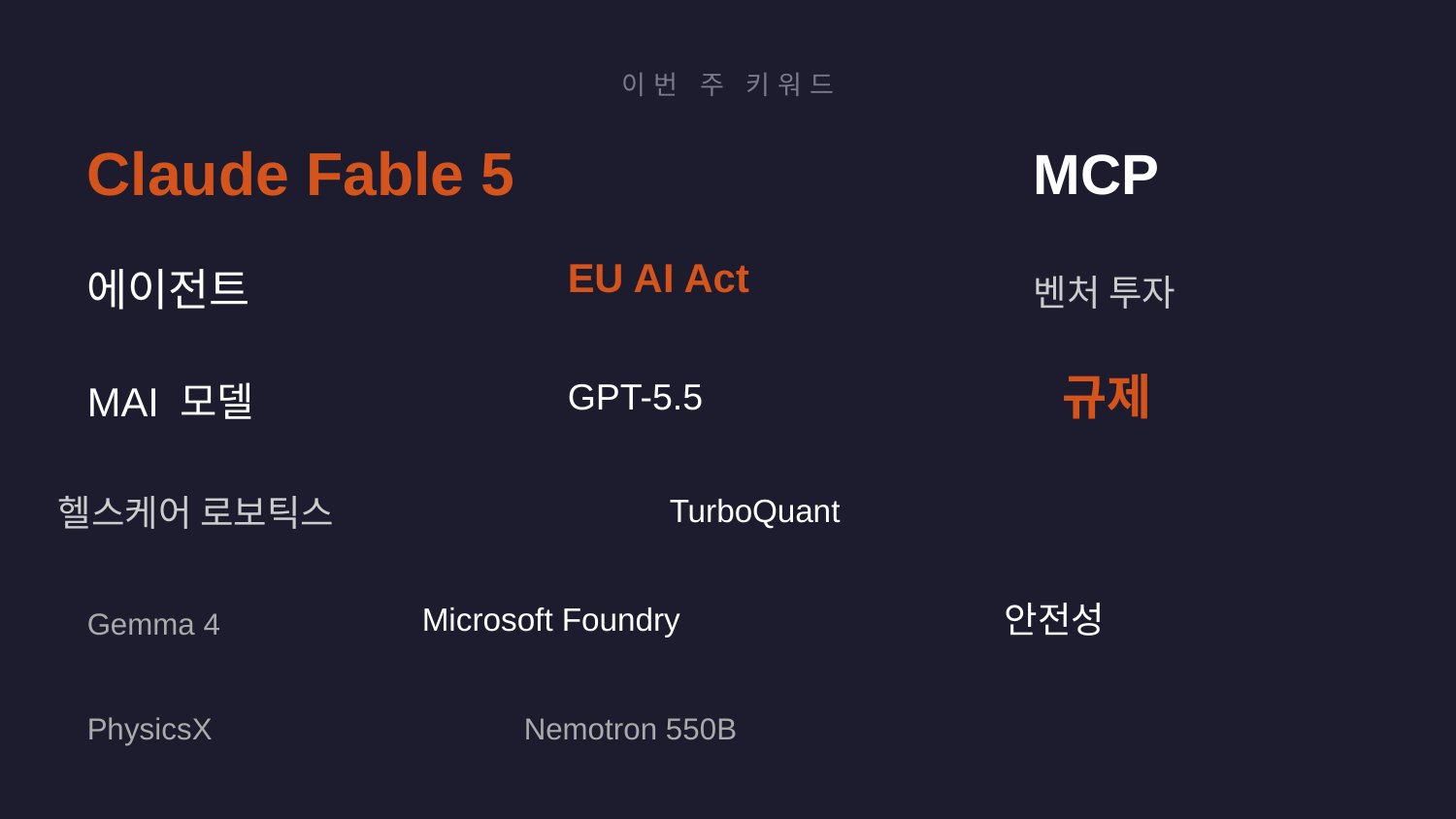

이번 주 키워드
Claude Fable 5
MCP
EU AI Act
에이전트
벤처 투자
GPT-5.5
규제
MAI 모델
TurboQuant
헬스케어 로보틱스
Microsoft Foundry
안전성
Gemma 4
PhysicsX
Nemotron 550B